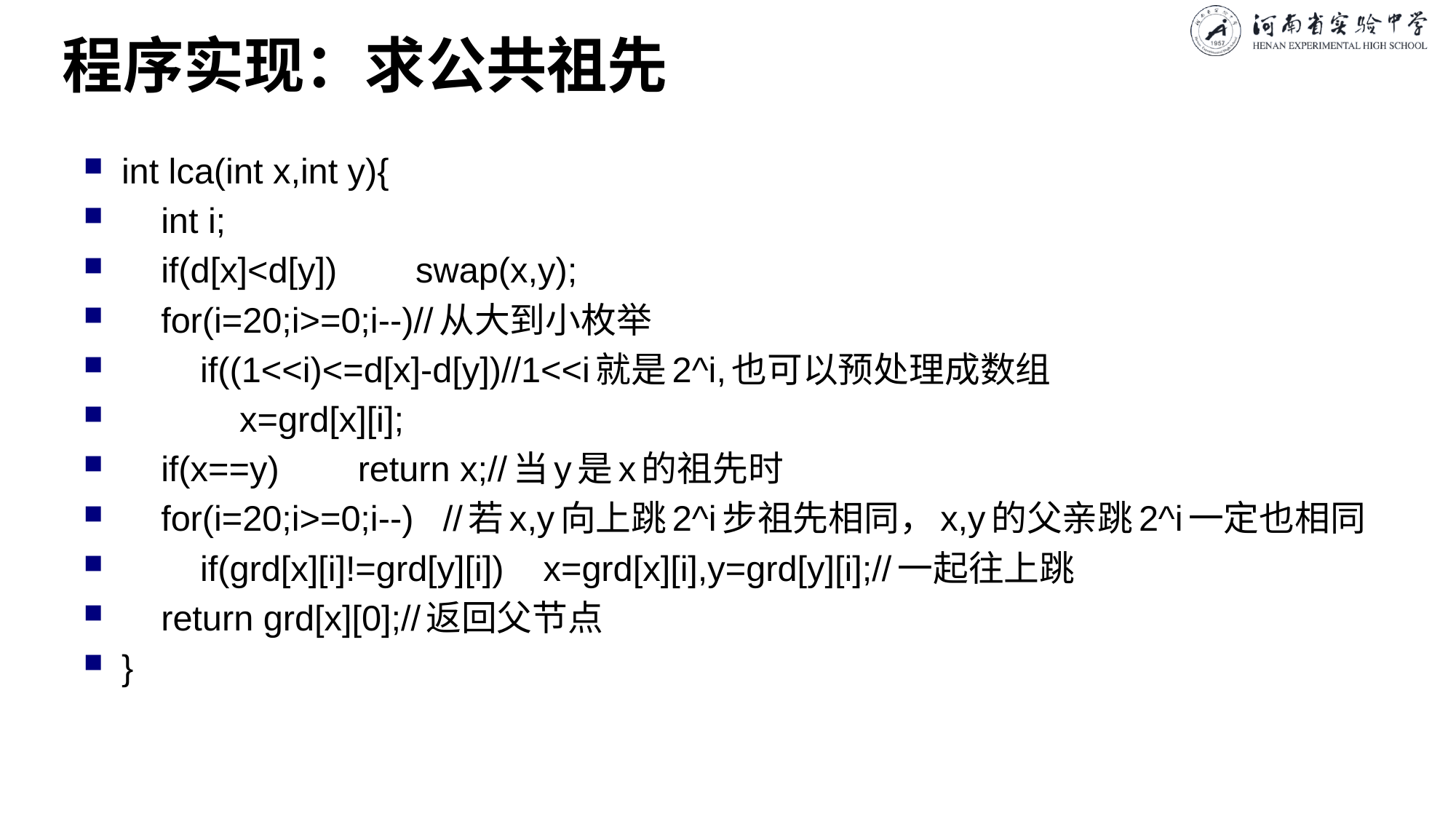

# 程序实现：求公共祖先
int lca(int x,int y){
    int i;
    if(d[x]<d[y])        swap(x,y);
    for(i=20;i>=0;i--)//从大到小枚举
        if((1<<i)<=d[x]-d[y])//1<<i就是2^i,也可以预处理成数组
            x=grd[x][i];
    if(x==y)        return x;//当y是x的祖先时
    for(i=20;i>=0;i--)   //若x,y向上跳2^i步祖先相同，x,y的父亲跳2^i一定也相同
        if(grd[x][i]!=grd[y][i])    x=grd[x][i],y=grd[y][i];//一起往上跳
    return grd[x][0];//返回父节点
}